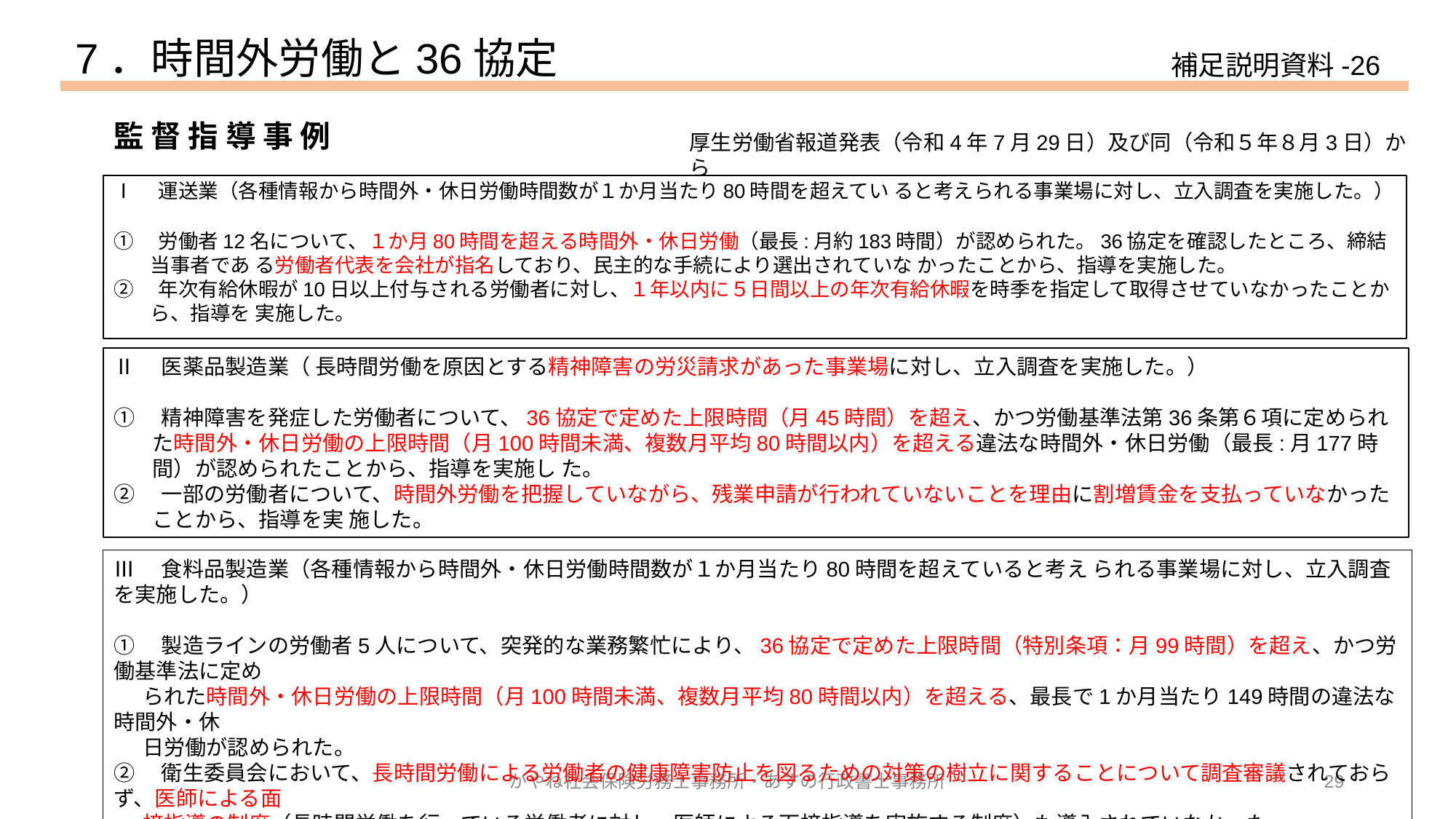

7．時間外労働と36協定
補足説明資料-26
監 督 指 導 事 例
厚生労働省報道発表（令和4年7月29日）及び同（令和５年８月3日）から
Ⅰ　運送業（各種情報から時間外・休日労働時間数が１か月当たり80時間を超えてい ると考えられる事業場に対し、立入調査を実施した。）

①　労働者12名について、１か月80時間を超える時間外・休日労働（最長:月約183時間）が認められた。36協定を確認したところ、締結当事者であ る労働者代表を会社が指名しており、民主的な手続により選出されていな かったことから、指導を実施した。
②　年次有給休暇が10日以上付与される労働者に対し、１年以内に５日間以上の年次有給休暇を時季を指定して取得させていなかったことから、指導を 実施した。
Ⅱ　医薬品製造業（ 長時間労働を原因とする精神障害の労災請求があった事業場に対し、立入調査を実施した。）

①　精神障害を発症した労働者について、36協定で定めた上限時間（月45時間）を超え、かつ労働基準法第36条第６項に定められた時間外・休日労働の上限時間（月100時間未満、複数月平均80時間以内）を超える違法な時間外・休日労働（最長:月177時間）が認められたことから、指導を実施し た。
②　一部の労働者について、時間外労働を把握していながら、残業申請が⾏われていないことを理由に割増賃金を支払っていなかったことから、指導を実 施した。
Ⅲ　食料品製造業（各種情報から時間外・休日労働時間数が１か月当たり80時間を超えていると考え られる事業場に対し、立入調査を実施した。）

①　製造ラインの労働者5人について、突発的な業務繁忙により、36協定で定めた上限時間（特別条項：月99時間）を超え、かつ労働基準法に定め
     られた時間外・休日労働の上限時間（月100時間未満、複数月平均80時間以内）を超える、最長で1か月当たり149時間の違法な時間外・休
     日労働が認められた。
②　衛生委員会において、長時間労働による労働者の健康障害防止を図るための対策の樹立に関することについて調査審議されておらず、医師による面
     接指導の制度（長時間労働を行っている労働者に対し、医師による面接指導を実施する制度）も導入されていなかった。
③　定期健康診断は実施していたものの、深夜業（22時～翌朝5時）に従事させる場合の健康診断を実施していなかった。
かやね社会保険労務士事務所・あすの行政書士事務所
29